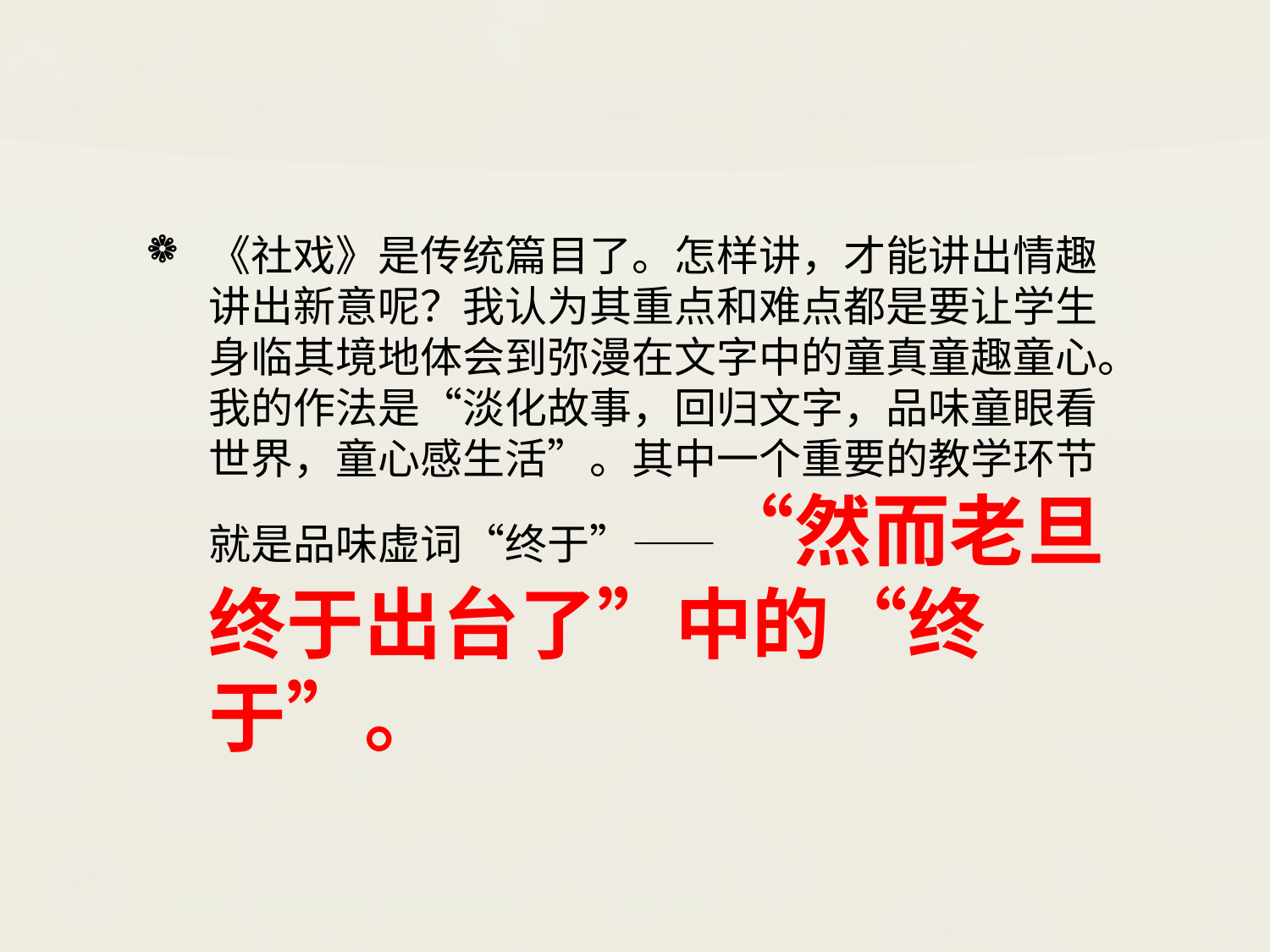

#
《社戏》是传统篇目了。怎样讲，才能讲出情趣讲出新意呢？我认为其重点和难点都是要让学生身临其境地体会到弥漫在文字中的童真童趣童心。我的作法是“淡化故事，回归文字，品味童眼看世界，童心感生活”。其中一个重要的教学环节就是品味虚词“终于”——“然而老旦终于出台了”中的“终于”。